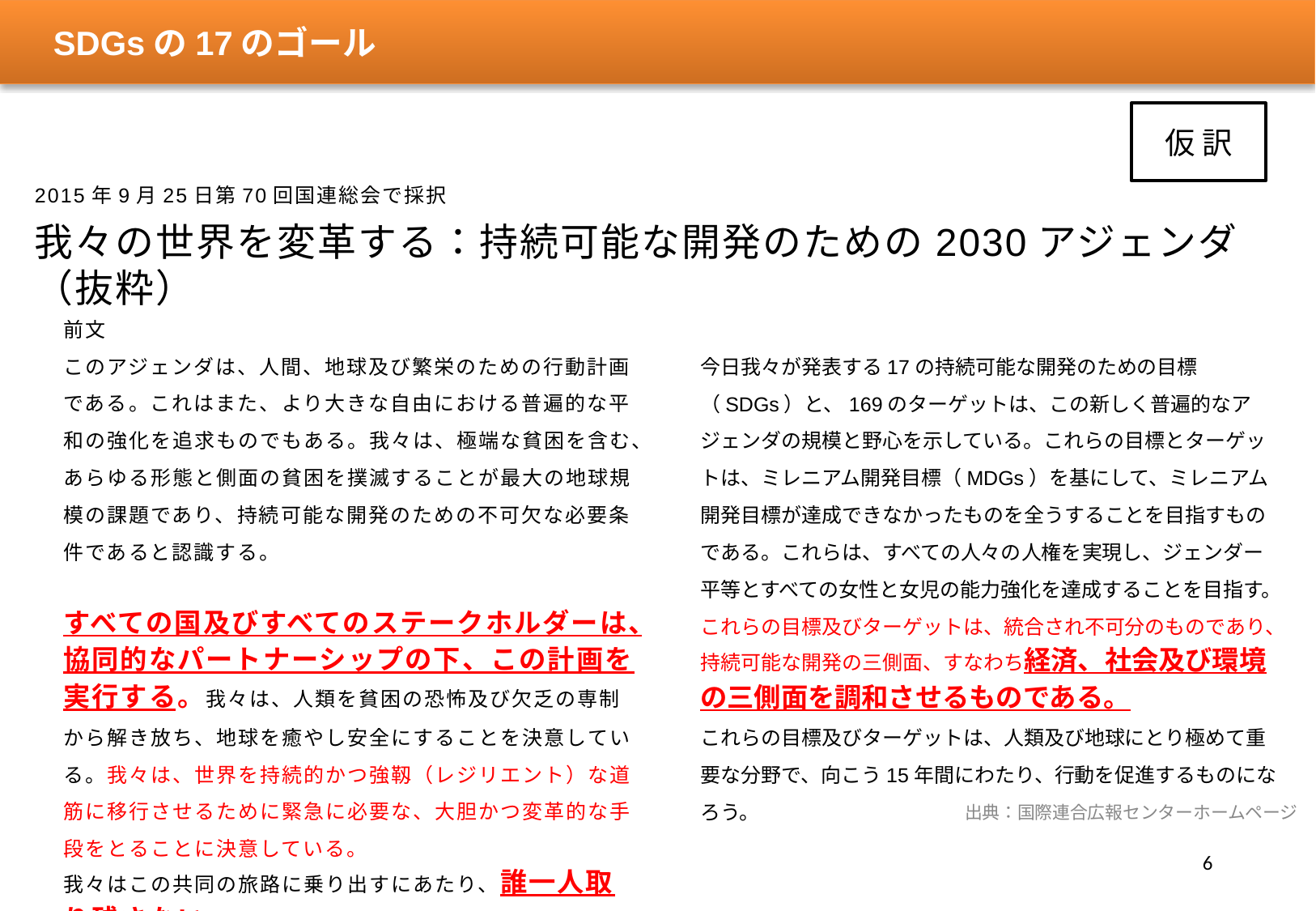

SDGsの17のゴール
仮 訳
2015年9月25日第70回国連総会で採択
我々の世界を変革する：持続可能な開発のための2030アジェンダ（抜粋）
前文
このアジェンダは、人間、地球及び繁栄のための行動計画である。これはまた、より大きな自由における普遍的な平和の強化を追求ものでもある。我々は、極端な貧困を含む、あらゆる形態と側面の貧困を撲滅することが最大の地球規模の課題であり、持続可能な開発のための不可欠な必要条件であると認識する。

すべての国及びすべてのステークホルダーは、協同的なパートナーシップの下、この計画を実行する。我々は、人類を貧困の恐怖及び欠乏の専制から解き放ち、地球を癒やし安全にすることを決意している。我々は、世界を持続的かつ強靱（レジリエント）な道筋に移行させるために緊急に必要な、大胆かつ変革的な手段をとることに決意している。
我々はこの共同の旅路に乗り出すにあたり、誰一人取り残さないことを誓う。
今日我々が発表する17の持続可能な開発のための目標（SDGs）と、169のターゲットは、この新しく普遍的なアジェンダの規模と野心を示している。これらの目標とターゲットは、ミレニアム開発目標（MDGs）を基にして、ミレニアム開発目標が達成できなかったものを全うすることを目指すものである。これらは、すべての人々の人権を実現し、ジェンダー平等とすべての女性と女児の能力強化を達成することを目指す。
これらの目標及びターゲットは、統合され不可分のものであり、持続可能な開発の三側面、すなわち経済、社会及び環境の三側面を調和させるものである。
これらの目標及びターゲットは、人類及び地球にとり極めて重要な分野で、向こう15年間にわたり、行動を促進するものになろう。
出典：国際連合広報センターホームページ
6